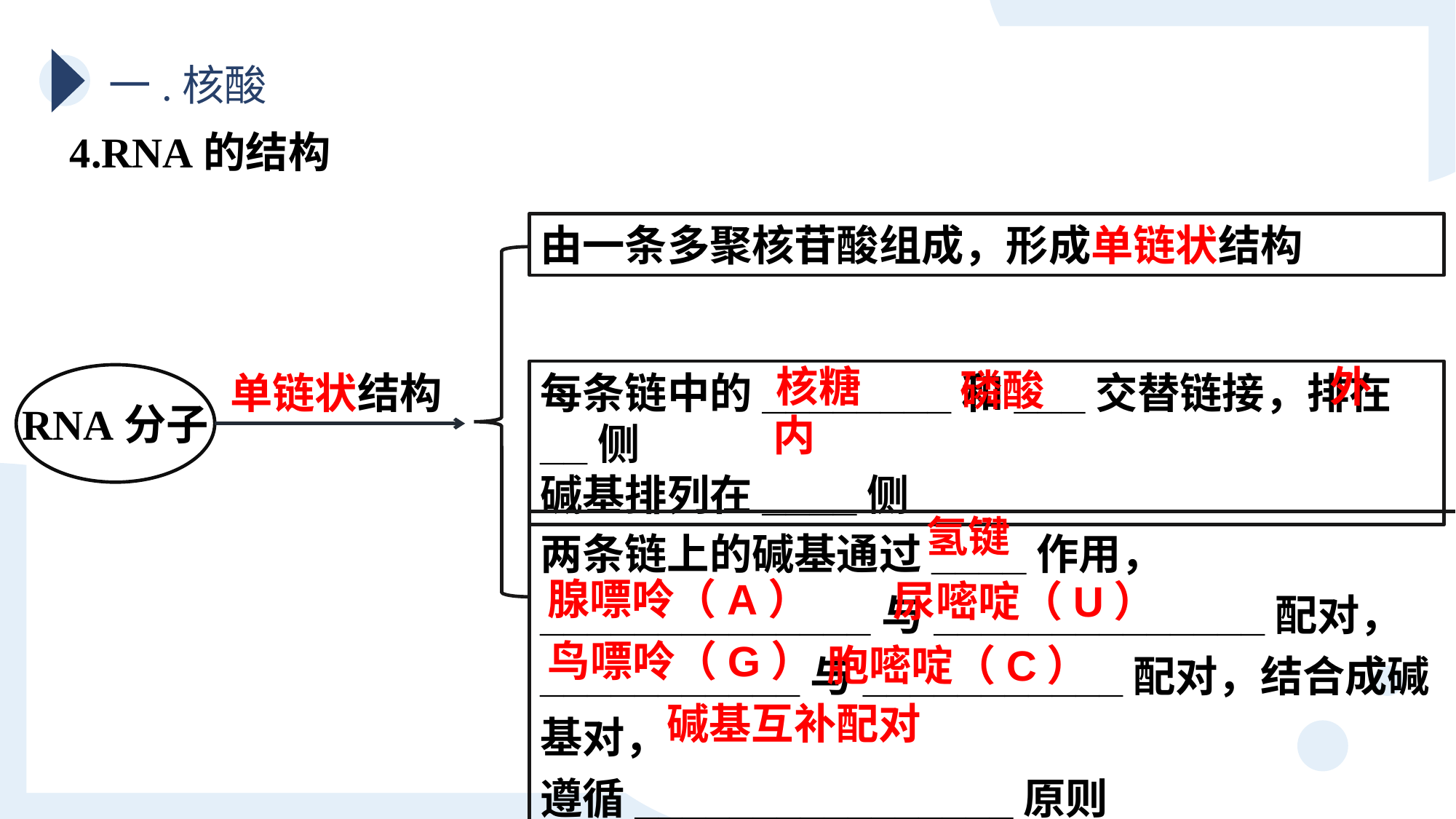

一.核酸

4.RNA的结构
由一条多聚核苷酸组成，形成单链状结构

核糖
外
磷酸
单链状结构
每条链中的________和___交替链接，排在__侧
碱基排列在____侧

RNA分子
内
氢键
两条链上的碱基通过____作用，
______________与______________配对，
___________与___________配对，结合成碱基对，
遵循________________原则
腺嘌呤（A）
尿嘧啶（U）
鸟嘌呤（G）
胞嘧啶（C）
碱基互补配对